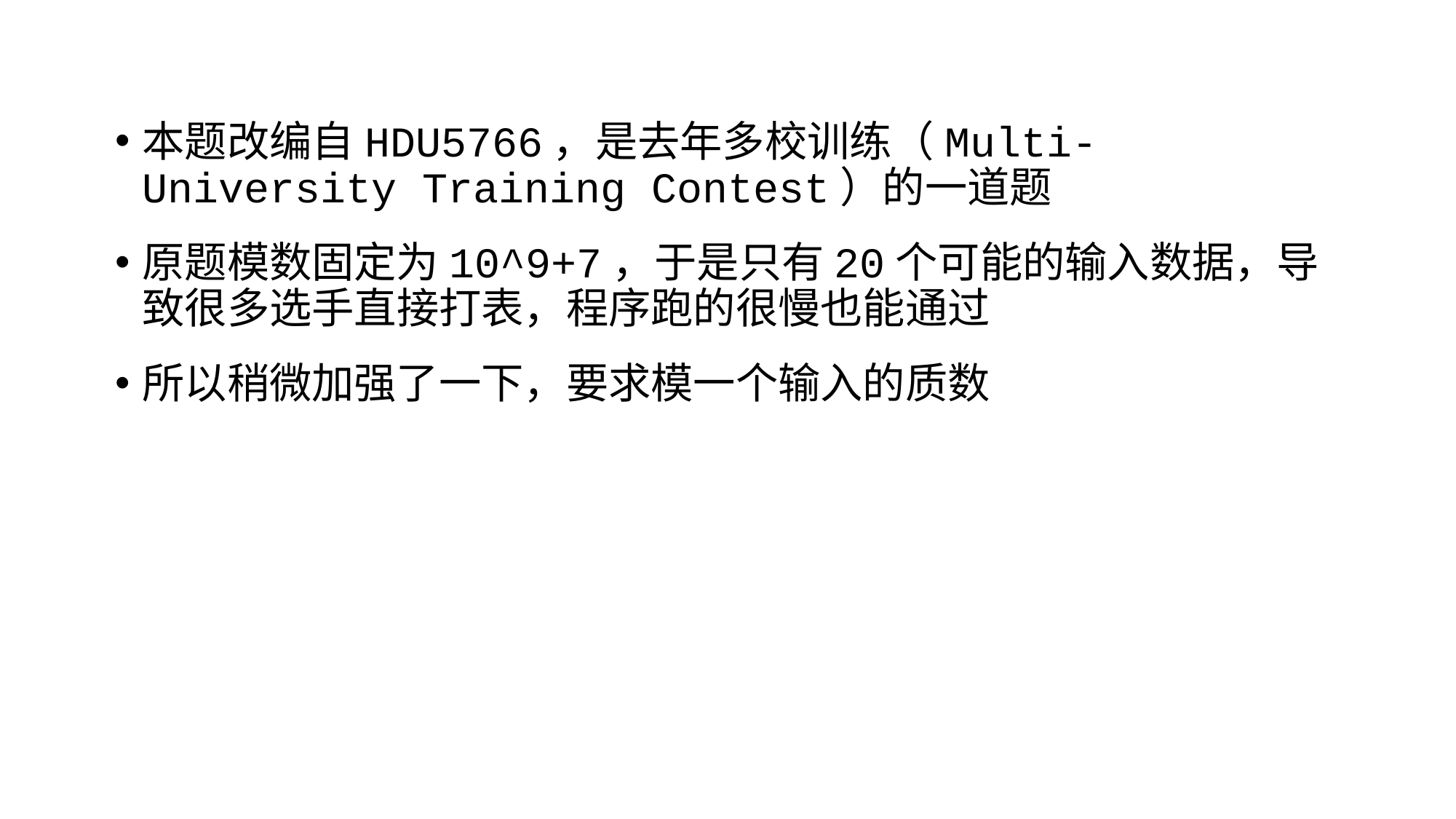

本题改编自HDU5766，是去年多校训练（Multi-University Training Contest）的一道题

原题模数固定为10^9+7，于是只有20个可能的输入数据，导致很多选手直接打表，程序跑的很慢也能通过

所以稍微加强了一下，要求模一个输入的质数